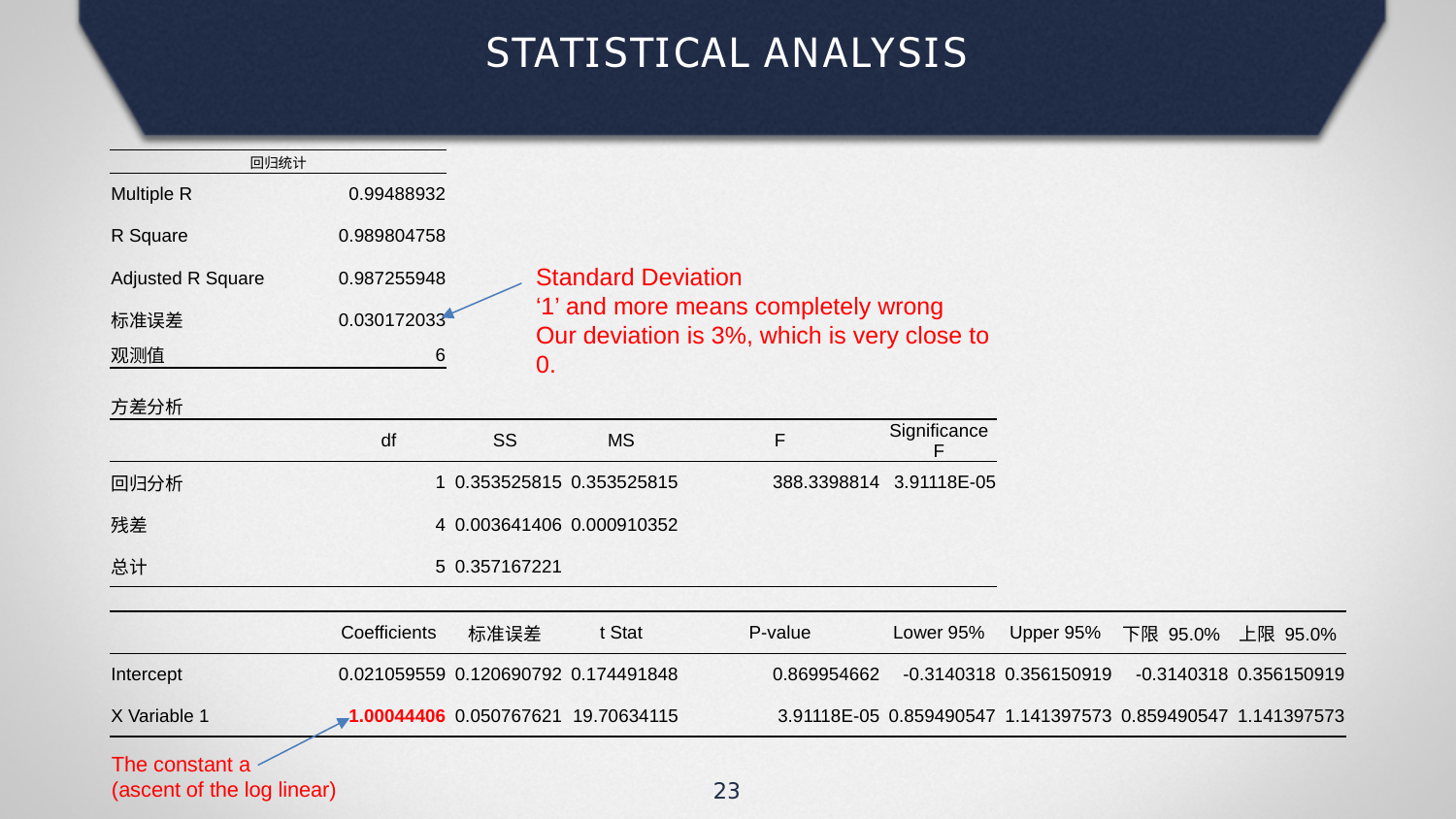

STATISTICAL ANALYSIS

| 回归统计 |  |  |  |  |  |  |  |  |
| --- | --- | --- | --- | --- | --- | --- | --- | --- |
| Multiple R | 0.99488932 |  |  |  |  |  |  |  |
| R Square | 0.989804758 |  |  |  |  |  |  |  |
| Adjusted R Square | 0.987255948 |  |  |  |  |  |  |  |
| 标准误差 | 0.030172033 |  |  |  |  |  |  |  |
| 观测值 | 6 |  |  |  |  |  |  |  |
|  |  |  |  |  |  |  |  |  |
| 方差分析 |  |  |  |  |  |  |  |  |
|  | df | SS | MS | F | Significance F |  |  |  |
| 回归分析 | 1 | 0.353525815 | 0.353525815 | 388.3398814 | 3.91118E-05 |  |  |  |
| 残差 | 4 | 0.003641406 | 0.000910352 |  |  |  |  |  |
| 总计 | 5 | 0.357167221 |  |  |  |  |  |  |
|  |  |  |  |  |  |  |  |  |
|  | Coefficients | 标准误差 | t Stat | P-value | Lower 95% | Upper 95% | 下限 95.0% | 上限 95.0% |
| Intercept | 0.021059559 | 0.120690792 | 0.174491848 | 0.869954662 | -0.3140318 | 0.356150919 | -0.3140318 | 0.356150919 |
| X Variable 1 | 1.00044406 | 0.050767621 | 19.70634115 | 3.91118E-05 | 0.859490547 | 1.141397573 | 0.859490547 | 1.141397573 |
Standard Deviation
‘1’ and more means completely wrong
Our deviation is 3%, which is very close to 0.
The constant a
(ascent of the log linear)
23